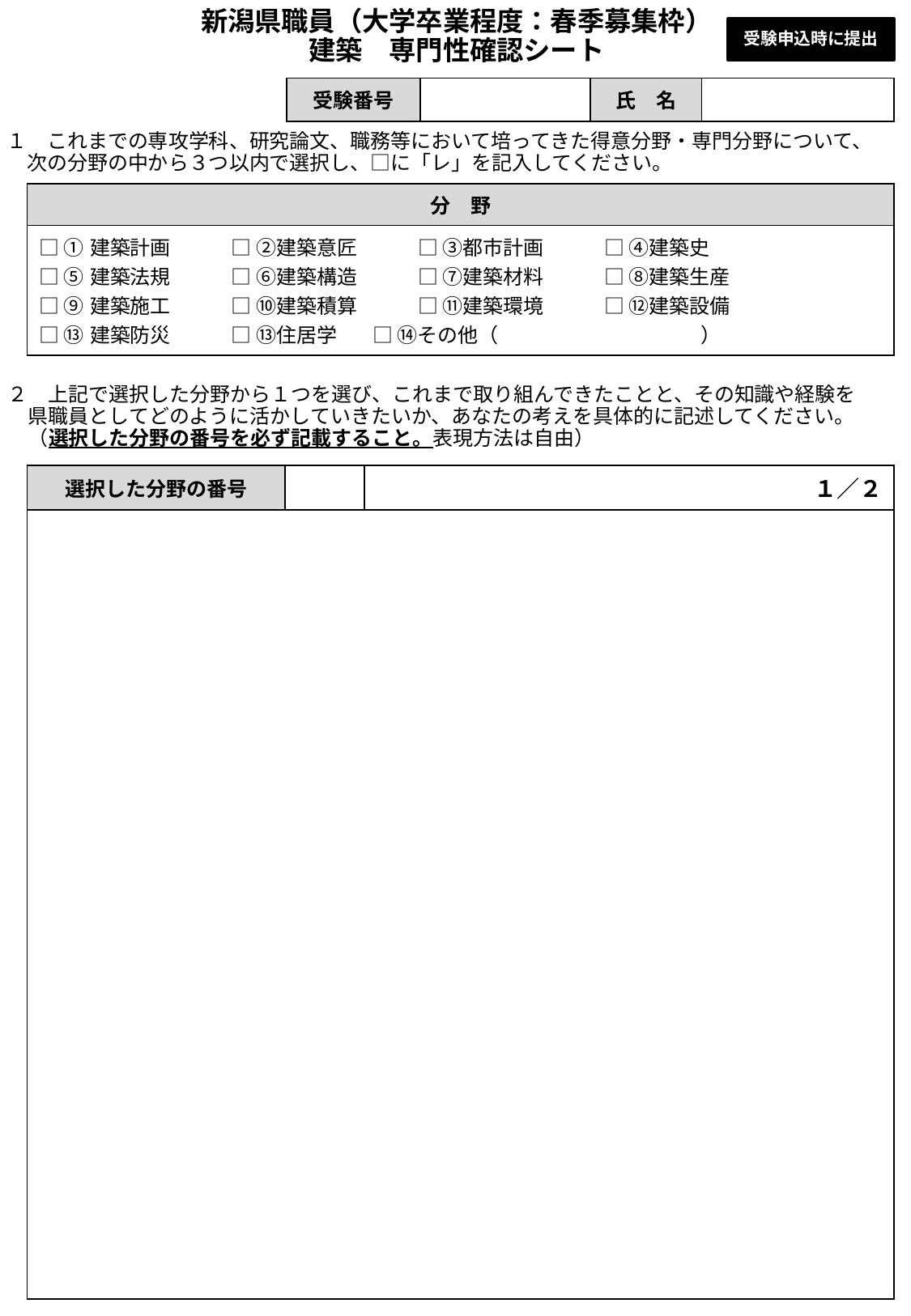

新潟県職員（大学卒業程度：春季募集枠）
建築　専門性確認シート
受験申込時に提出
| 受験番号 |  | 氏　名 |  |
| --- | --- | --- | --- |
１　これまでの専攻学科、研究論文、職務等において培ってきた得意分野・専門分野について、
　次の分野の中から３つ以内で選択し、□に「レ」を記入してください。
| 分　野 |
| --- |
| □ ①建築計画　　　□ ②建築意匠　　　□ ③都市計画　　　□ ④建築史 □ ⑤建築法規　　　□ ⑥建築構造　　　□ ⑦建築材料　　　□ ⑧建築生産 □ ⑨建築施工　　　□ ⑩建築積算　　　□ ⑪建築環境　　　□ ⑫建築設備 □ ⑬建築防災　　　□ ⑬住居学 □ ⑭その他（　　　　　　　　　　） |
２　上記で選択した分野から１つを選び、これまで取り組んできたことと、その知識や経験を
　県職員としてどのように活かしていきたいか、あなたの考えを具体的に記述してください。
　（選択した分野の番号を必ず記載すること。表現方法は自由）
| 選択した分野の番号 |  | １／２ |
| --- | --- | --- |
|  |  |  |